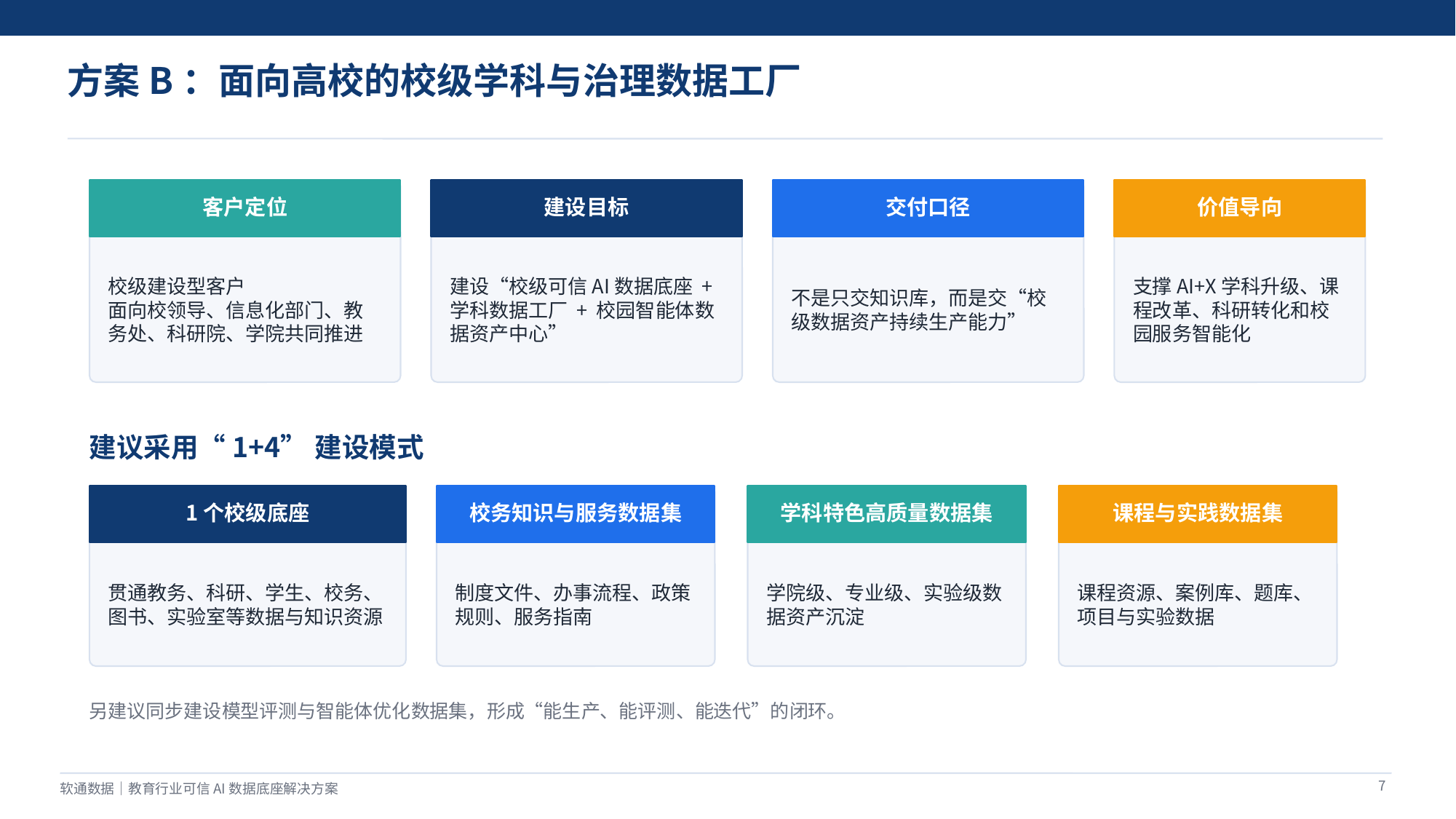

方案B：面向高校的校级学科与治理数据工厂

客户定位
建设目标
交付口径
价值导向
校级建设型客户
面向校领导、信息化部门、教务处、科研院、学院共同推进
建设“校级可信AI数据底座 + 学科数据工厂 + 校园智能体数据资产中心”
不是只交知识库，而是交“校级数据资产持续生产能力”
支撑AI+X学科升级、课程改革、科研转化和校园服务智能化
建议采用“1+4”建设模式

1个校级底座
校务知识与服务数据集
学科特色高质量数据集
课程与实践数据集
贯通教务、科研、学生、校务、图书、实验室等数据与知识资源
制度文件、办事流程、政策规则、服务指南
学院级、专业级、实验级数据资产沉淀
课程资源、案例库、题库、项目与实验数据
另建议同步建设模型评测与智能体优化数据集，形成“能生产、能评测、能迭代”的闭环。

7
软通数据｜教育行业可信AI数据底座解决方案